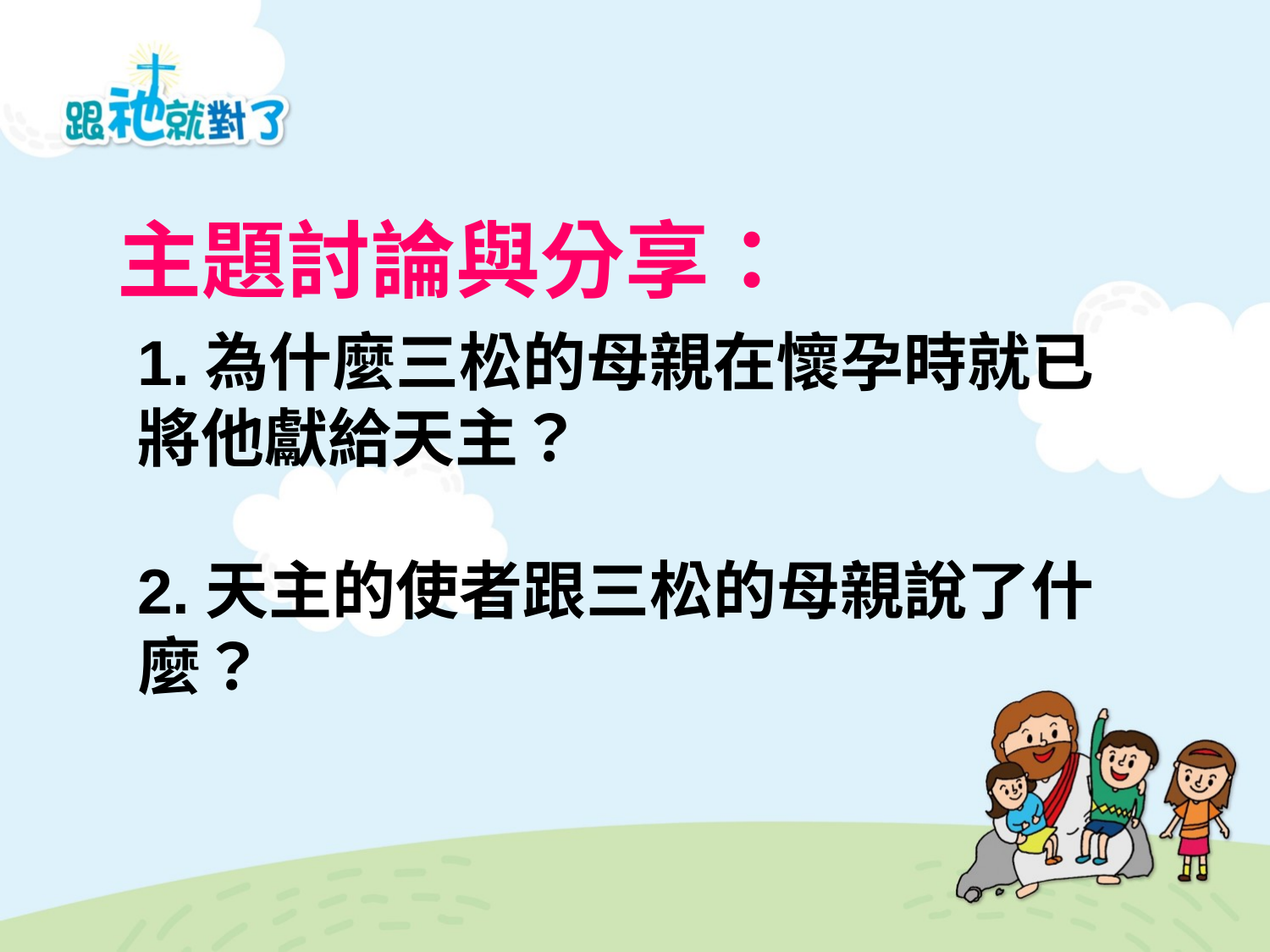

主題討論與分享：
1.為什麼三松的母親在懷孕時就已將他獻給天主？

2.天主的使者跟三松的母親說了什麼？